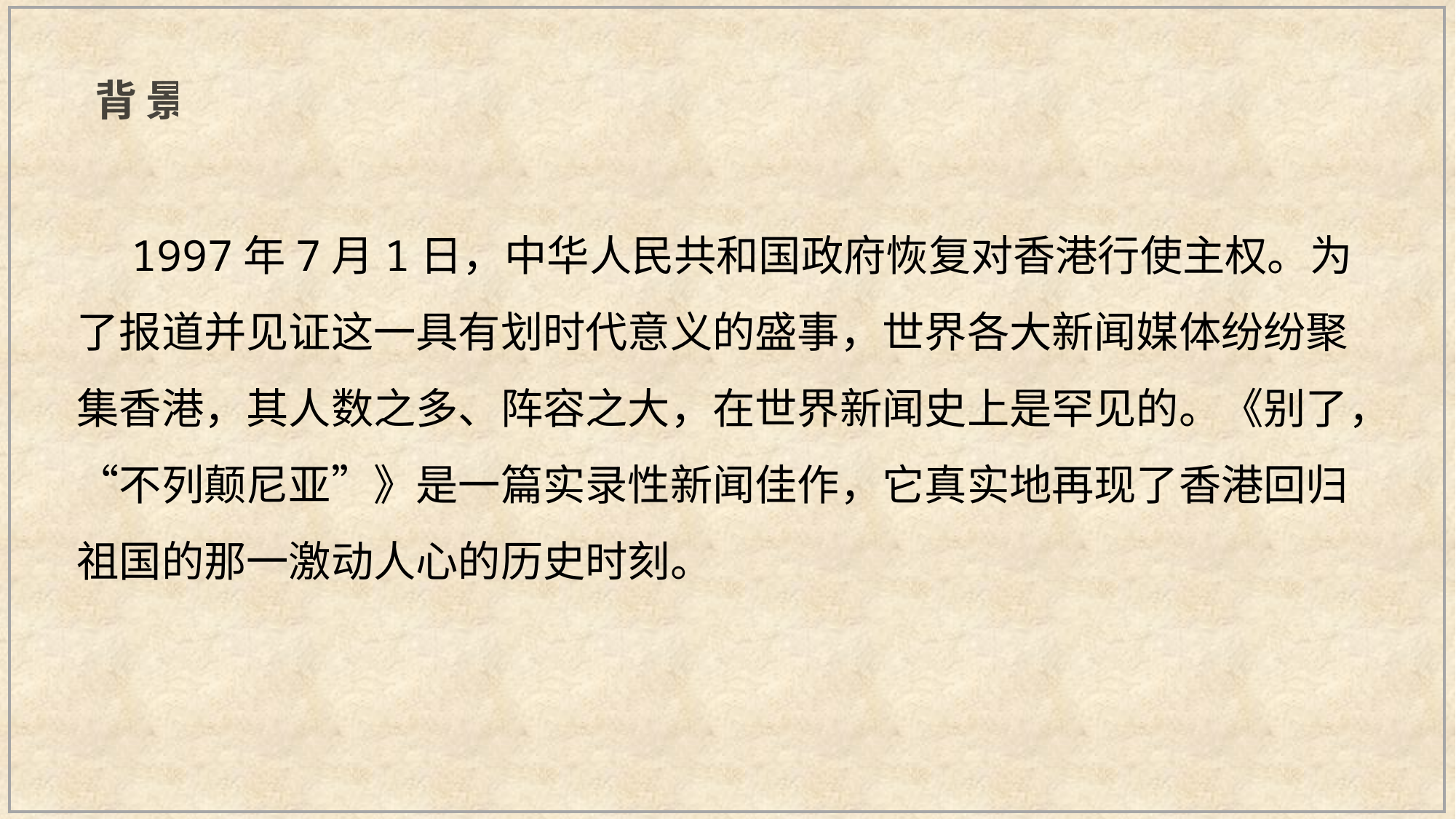

背景
1997年7月1日，中华人民共和国政府恢复对香港行使主权。为了报道并见证这一具有划时代意义的盛事，世界各大新闻媒体纷纷聚集香港，其人数之多、阵容之大，在世界新闻史上是罕见的。《别了，“不列颠尼亚”》是一篇实录性新闻佳作，它真实地再现了香港回归祖国的那一激动人心的历史时刻。